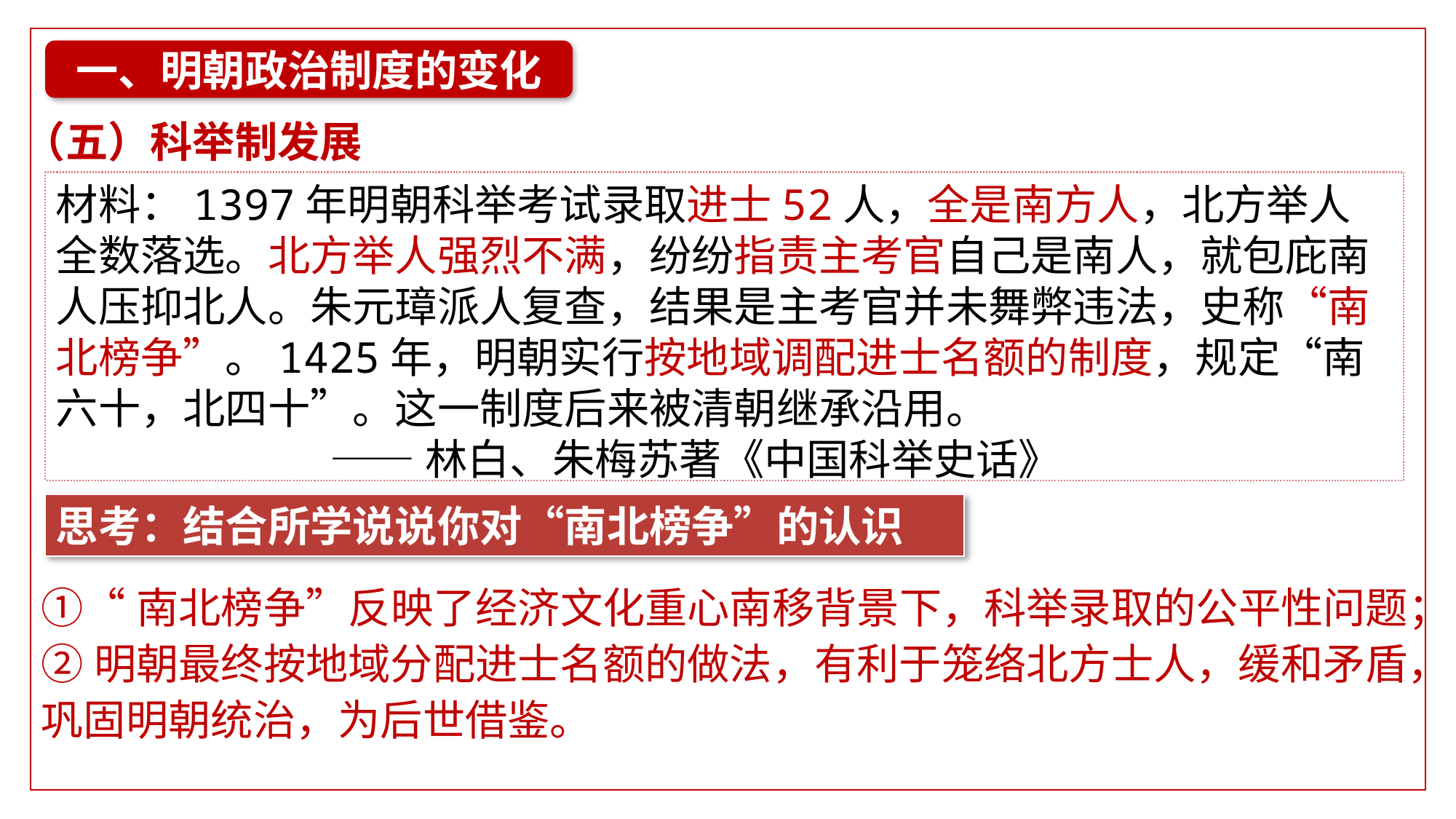

一、明朝政治制度的变化
（五）科举制发展
材料：1397年明朝科举考试录取进士52人，全是南方人，北方举人全数落选。北方举人强烈不满，纷纷指责主考官自己是南人，就包庇南人压抑北人。朱元璋派人复查，结果是主考官并未舞弊违法，史称“南北榜争”。1425年，明朝实行按地域调配进士名额的制度，规定“南六十，北四十”。这一制度后来被清朝继承沿用。
                             ——林白、朱梅苏著《中国科举史话》
思考：结合所学说说你对“南北榜争”的认识
①“南北榜争”反映了经济文化重心南移背景下，科举录取的公平性问题；
②明朝最终按地域分配进士名额的做法，有利于笼络北方士人，缓和矛盾，巩固明朝统治，为后世借鉴。